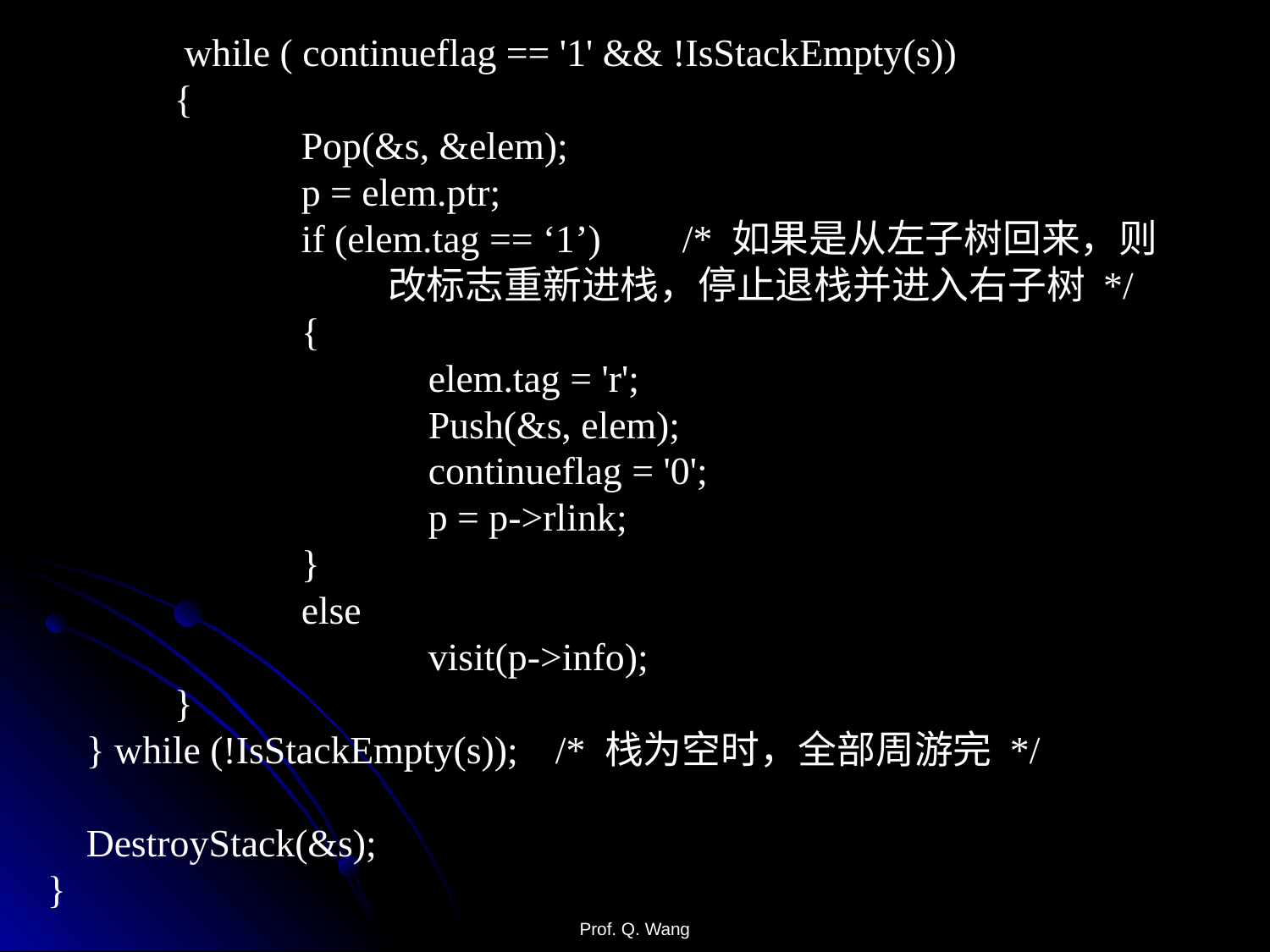

while ( continueflag == '1' && !IsStackEmpty(s))
	{
		Pop(&s, &elem);
		p = elem.ptr;
	  	if (elem.tag == ‘1’)	/* 如果是从左子树回来，则			          改标志重新进栈，停止退栈并进入右子树 */
		{
			elem.tag = 'r';
			Push(&s, elem);
			continueflag = '0';
			p = p->rlink;
		}
	  	else
			visit(p->info);
	}
    } while (!IsStackEmpty(s));	/* 栈为空时，全部周游完 */

    DestroyStack(&s);
}

Prof. Q. Wang